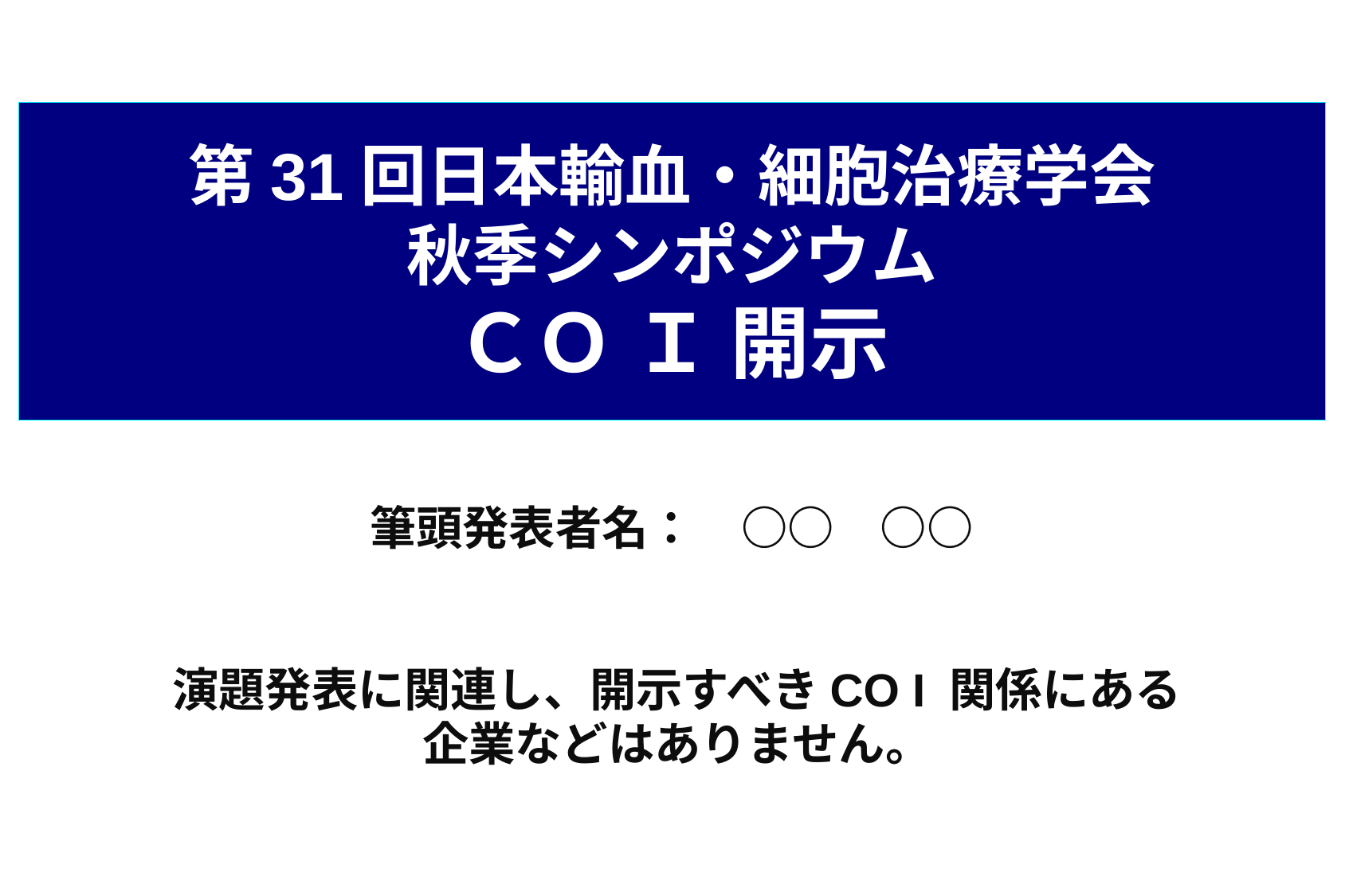

# 第31回日本輸血・細胞治療学会 秋季シンポジウム ＣＯ Ｉ 開示

筆頭発表者名：　○○　○○

演題発表に関連し、開示すべきCO I 関係にある
企業などはありません。